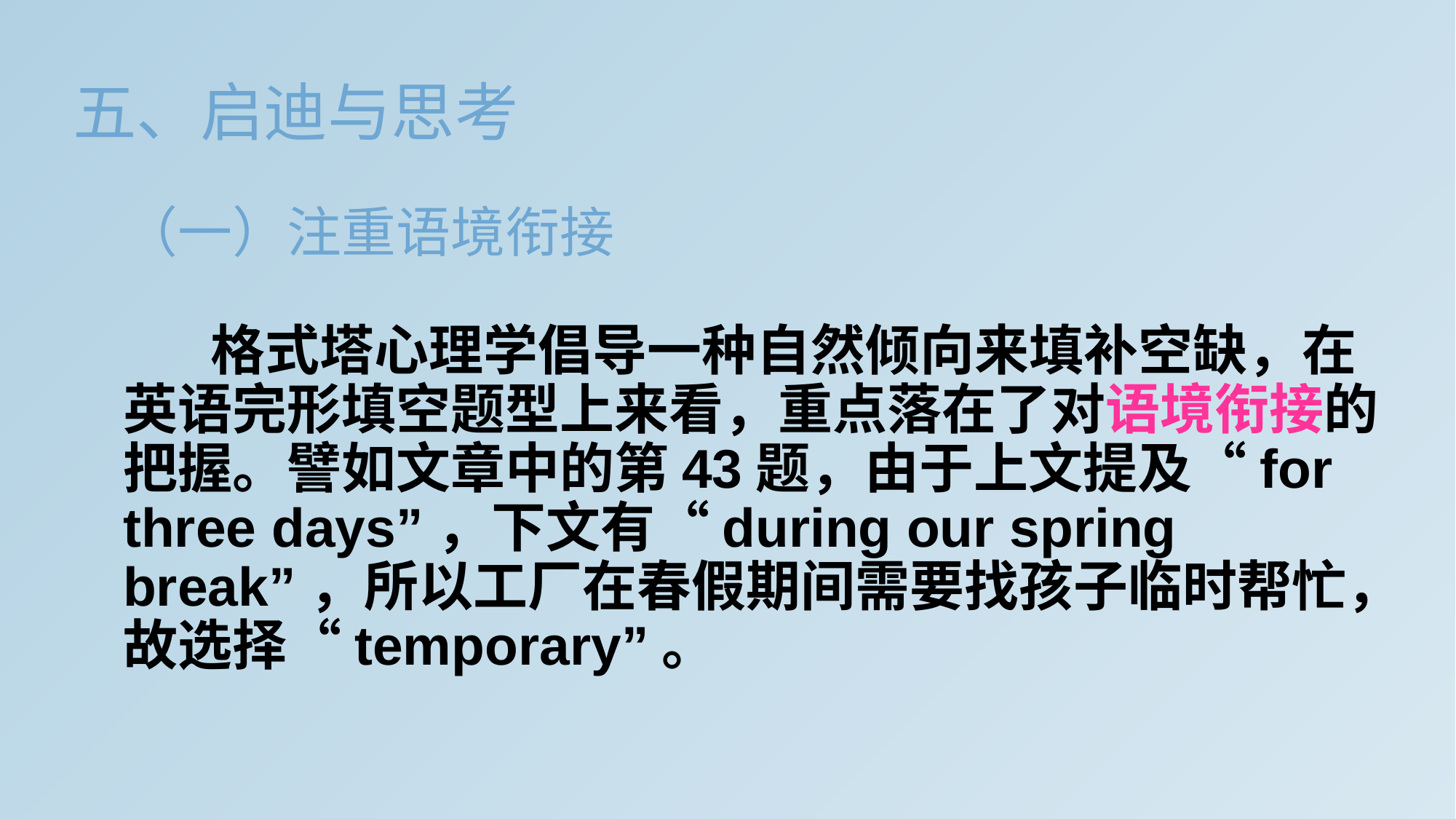

五、启迪与思考
（一）注重语境衔接

      格式塔心理学倡导一种自然倾向来填补空缺，在英语完形填空题型上来看，重点落在了对语境衔接的把握。譬如文章中的第43题，由于上文提及“for three days”，下文有“during our spring break”，所以工厂在春假期间需要找孩子临时帮忙，故选择“temporary”。